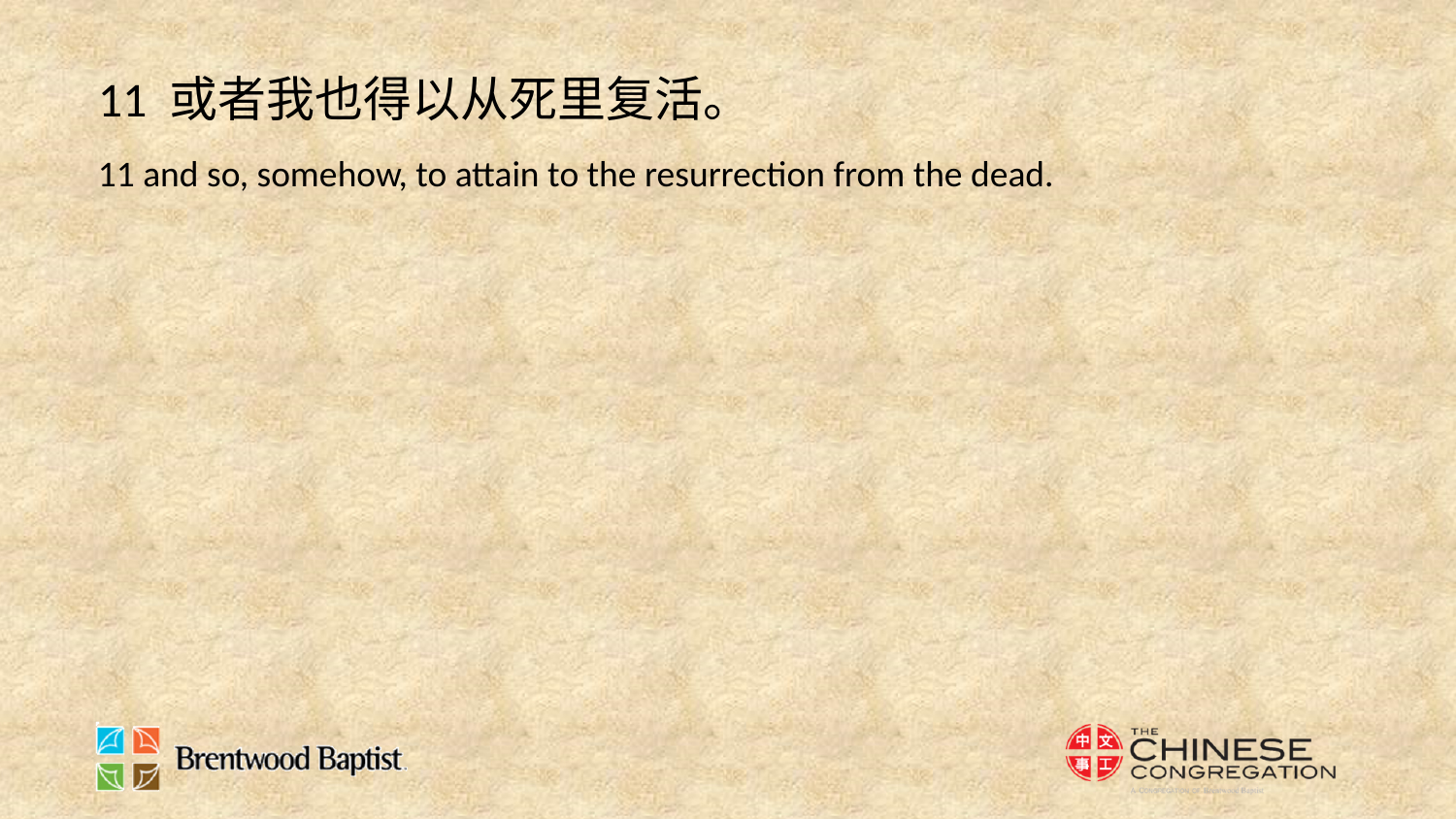

11 或者我也得以从死里复活。

11 and so, somehow, to attain to the resurrection from the dead.